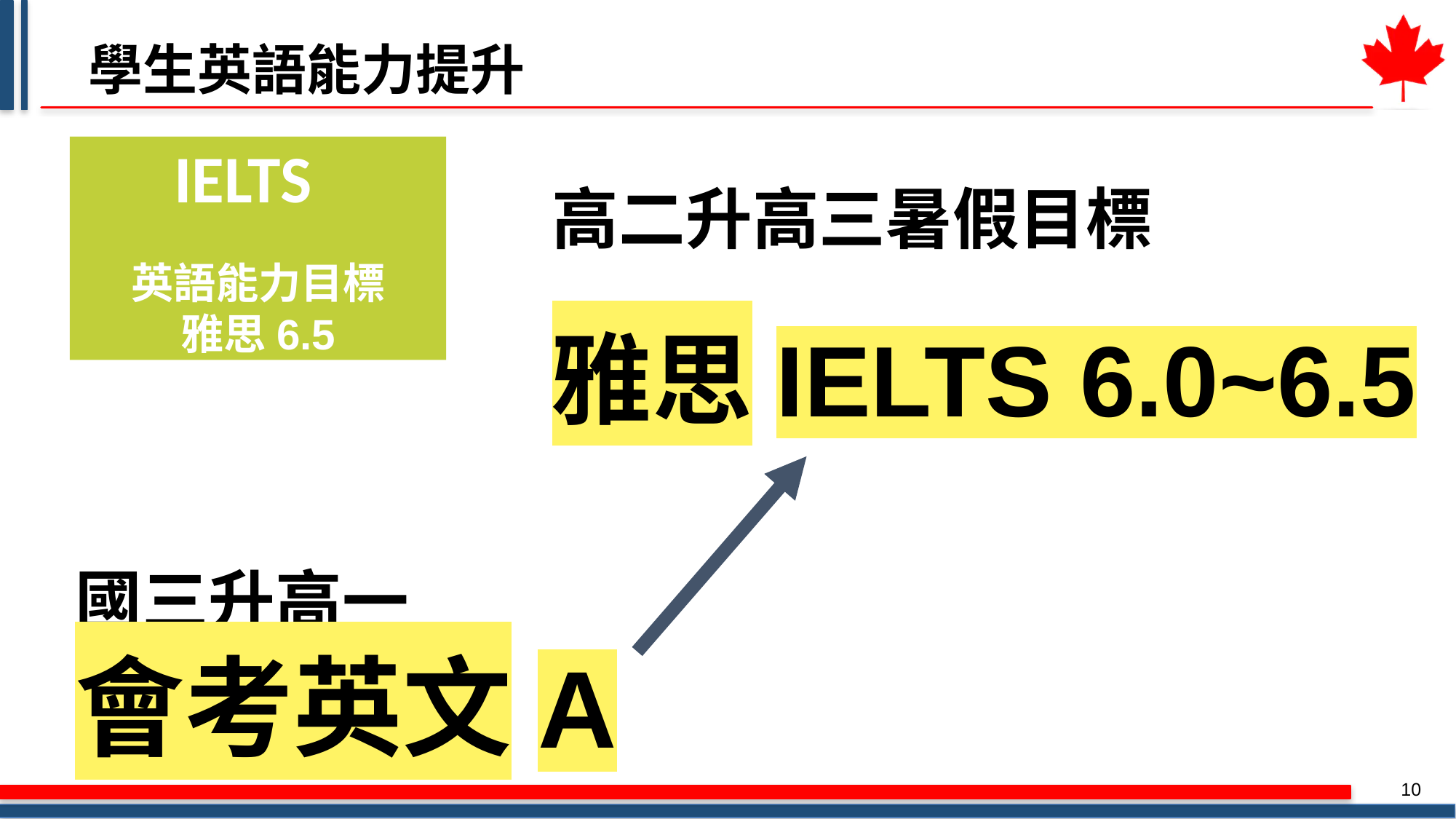

# 學生英語能力提升
高二升高三暑假目標
雅思IELTS 6.0~6.5
IELTS

英語能力目標
雅思6.5
國三升高一
會考英文A